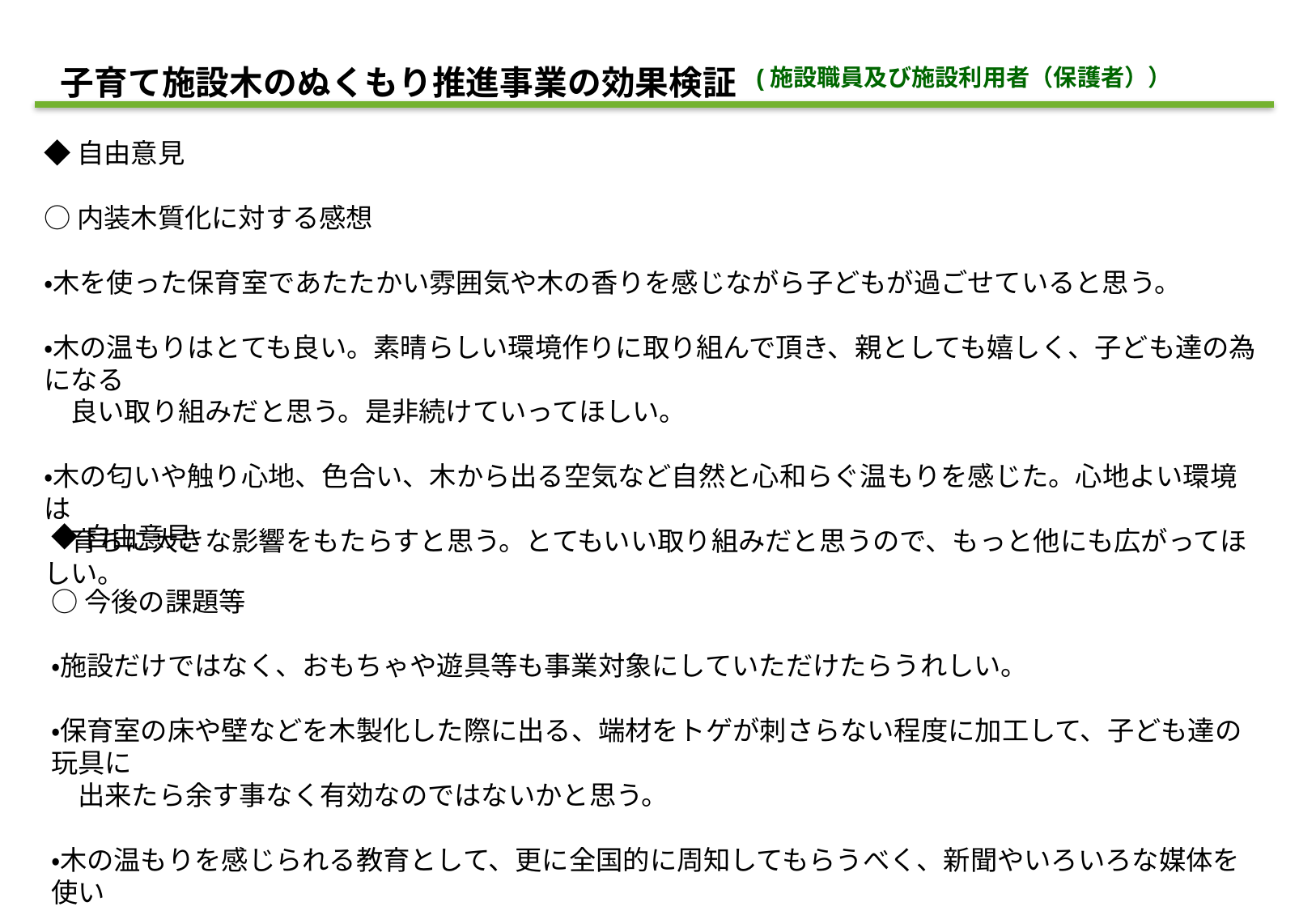

子育て施設木のぬくもり推進事業の効果検証
(施設職員及び施設利用者（保護者））
◆自由意見

○内装木質化に対する感想

・木を使った保育室であたたかい雰囲気や木の香りを感じながら子どもが過ごせていると思う。

・木の温もりはとても良い。素晴らしい環境作りに取り組んで頂き、親としても嬉しく、子ども達の為になる
　良い取り組みだと思う。是非続けていってほしい。

・木の匂いや触り心地、色合い、木から出る空気など自然と心和らぐ温もりを感じた。心地よい環境は
　育ちに大きな影響をもたらすと思う。とてもいい取り組みだと思うので、もっと他にも広がってほしい。

◆自由意見

○今後の課題等

・施設だけではなく、おもちゃや遊具等も事業対象にしていただけたらうれしい。

・保育室の床や壁などを木製化した際に出る、端材をトゲが刺さらない程度に加工して、子ども達の玩具に
　出来たら余す事なく有効なのではないかと思う。

・木の温もりを感じられる教育として、更に全国的に周知してもらうべく、新聞やいろいろな媒体を使い
　紹介してもらいたい。